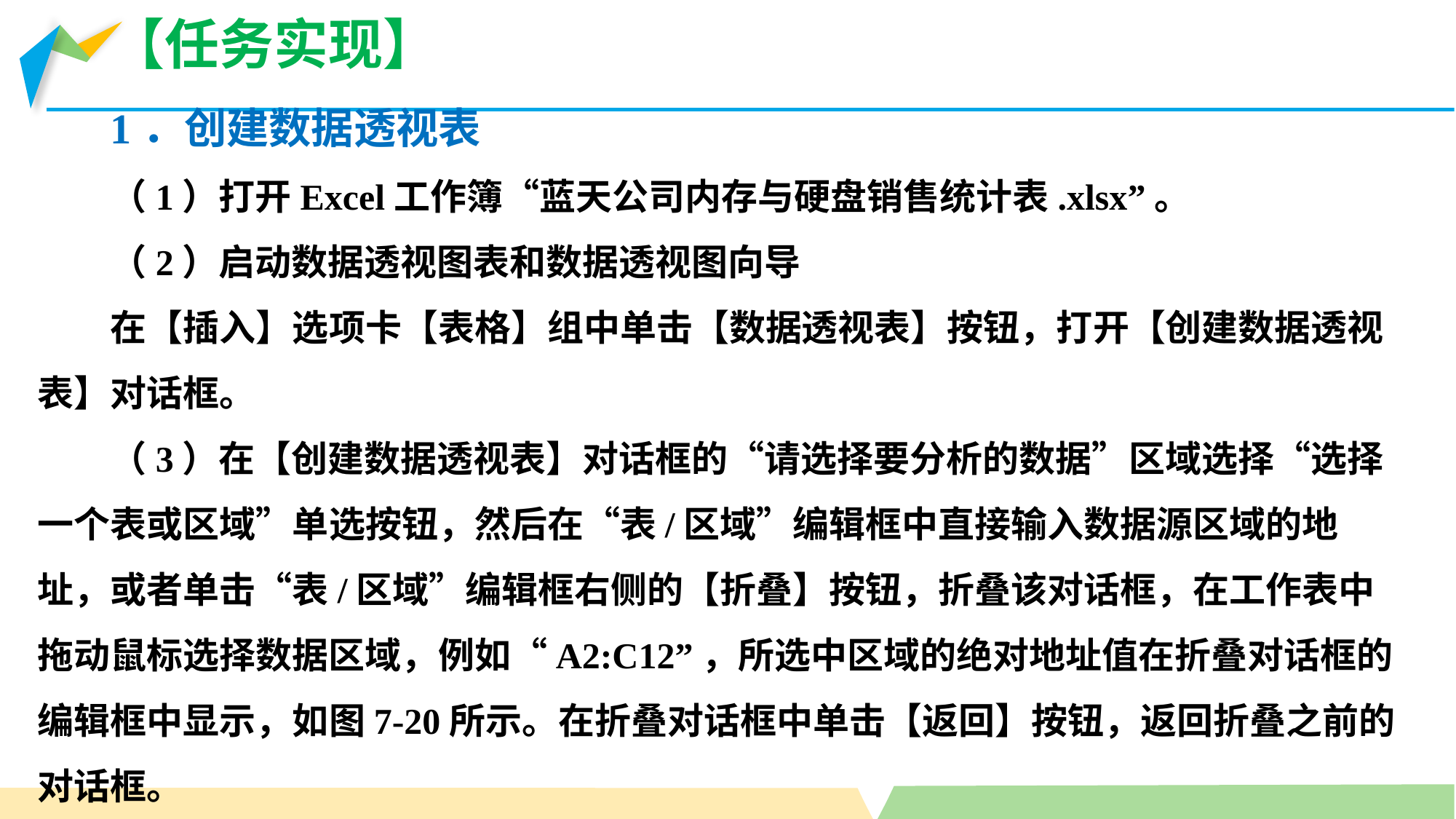

【任务实现】
1．创建数据透视表
（1）打开Excel工作簿“蓝天公司内存与硬盘销售统计表.xlsx”。
（2）启动数据透视图表和数据透视图向导
在【插入】选项卡【表格】组中单击【数据透视表】按钮，打开【创建数据透视表】对话框。
（3）在【创建数据透视表】对话框的“请选择要分析的数据”区域选择“选择一个表或区域”单选按钮，然后在“表/区域”编辑框中直接输入数据源区域的地址，或者单击“表/区域”编辑框右侧的【折叠】按钮，折叠该对话框，在工作表中拖动鼠标选择数据区域，例如“A2:C12”，所选中区域的绝对地址值在折叠对话框的编辑框中显示，如图7-20所示。在折叠对话框中单击【返回】按钮，返回折叠之前的对话框。